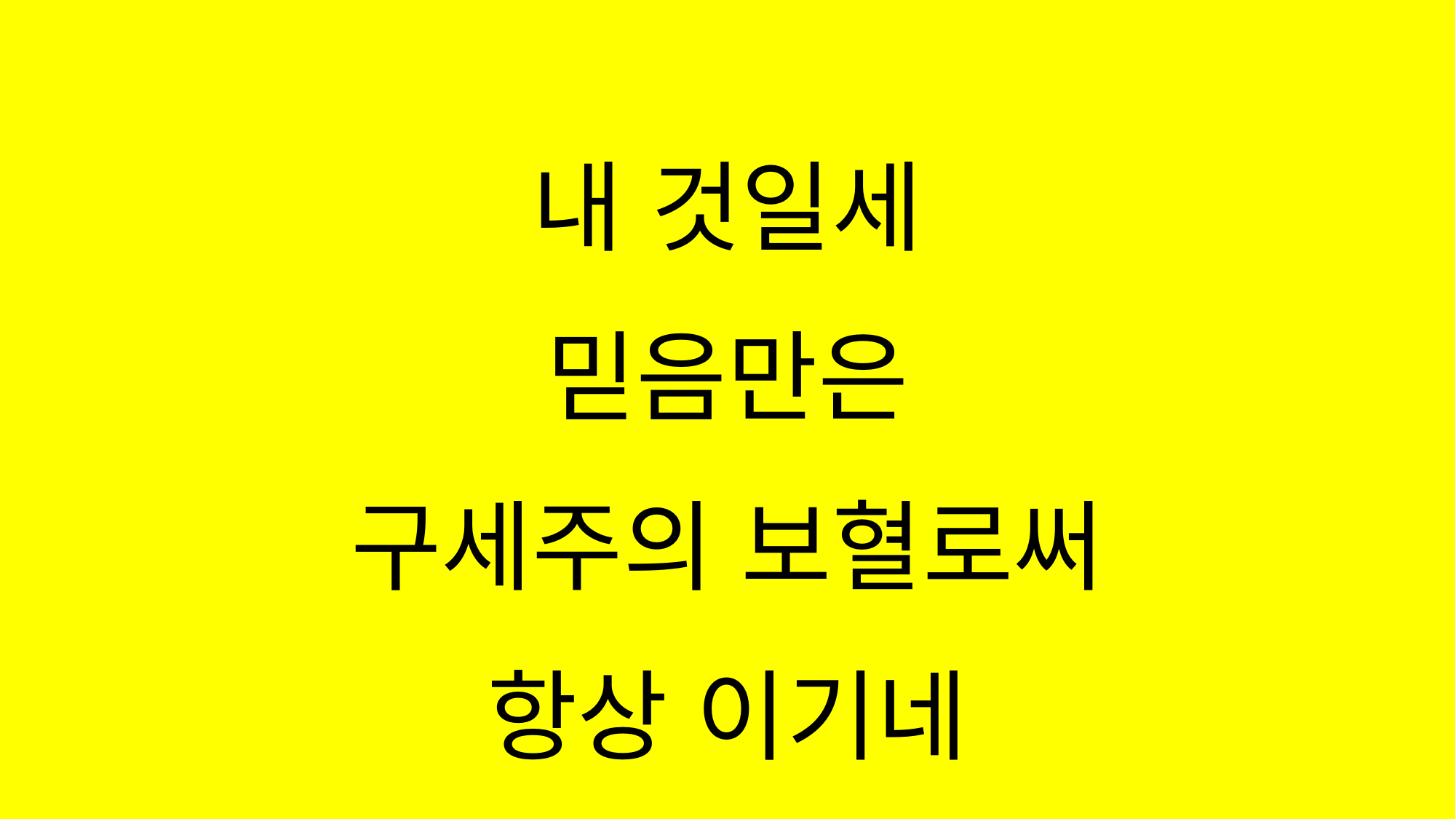

#
내 것일세

믿음만은

구세주의 보혈로써

항상 이기네